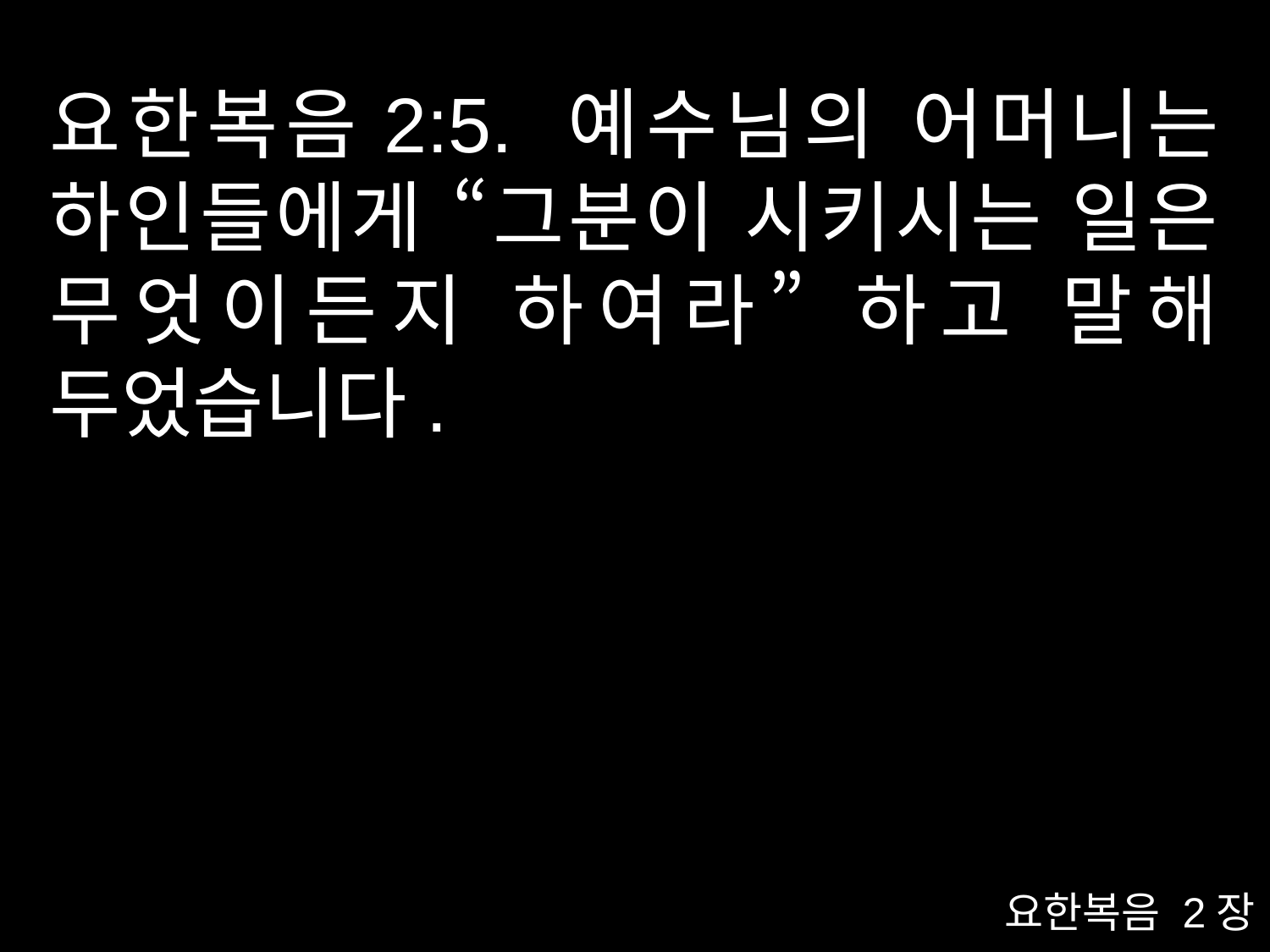

# 요한복음2:5. 예수님의 어머니는 하인들에게 “그분이 시키시는 일은 무엇이든지 하여라” 하고 말해 두었습니다.
요한복음 2장